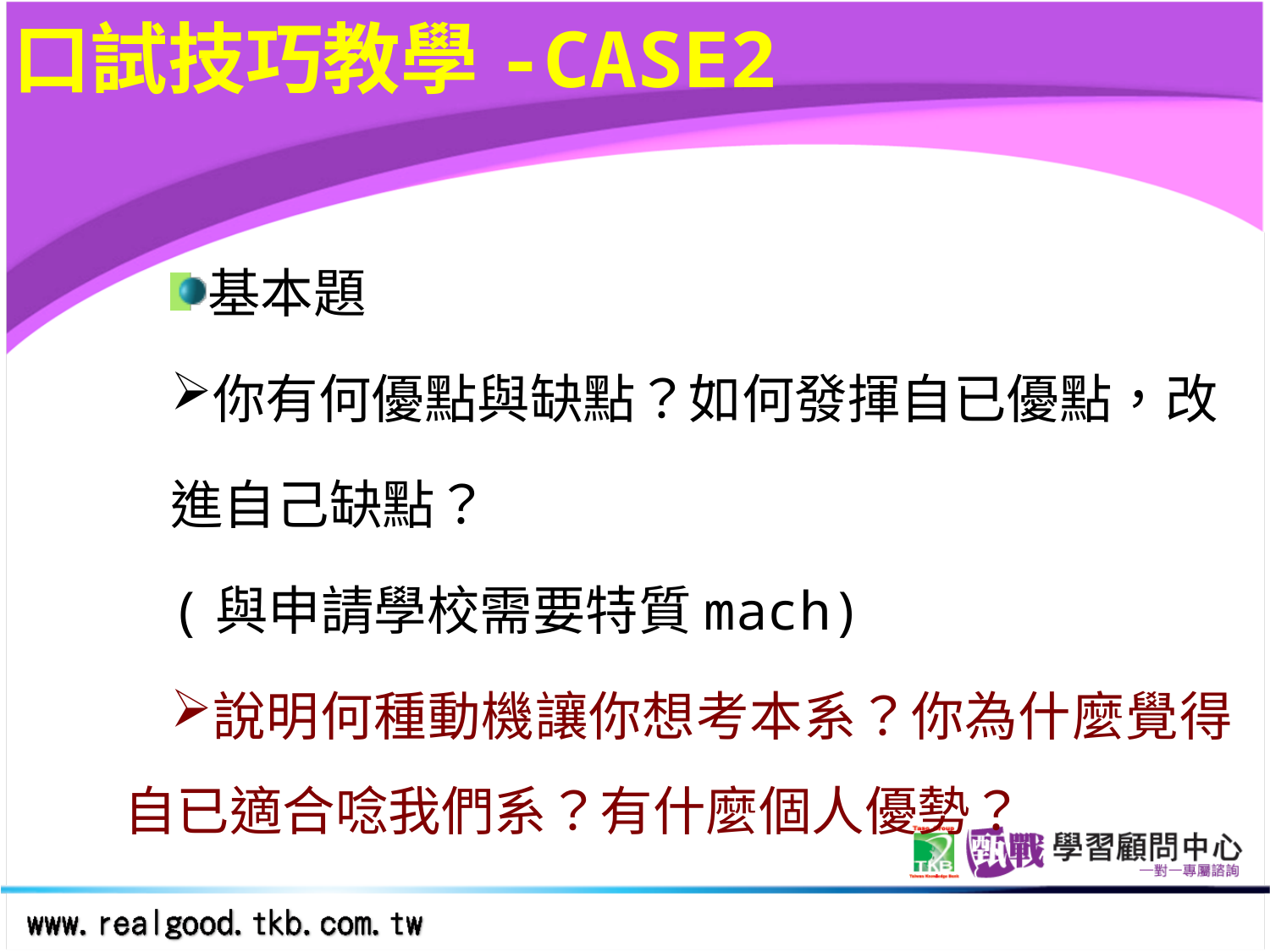

# 口試技巧教學-CASE2
基本題
你有何優點與缺點？如何發揮自已優點，改
進自己缺點？
(與申請學校需要特質mach)
說明何種動機讓你想考本系？你為什麼覺得自已適合唸我們系？有什麼個人優勢？